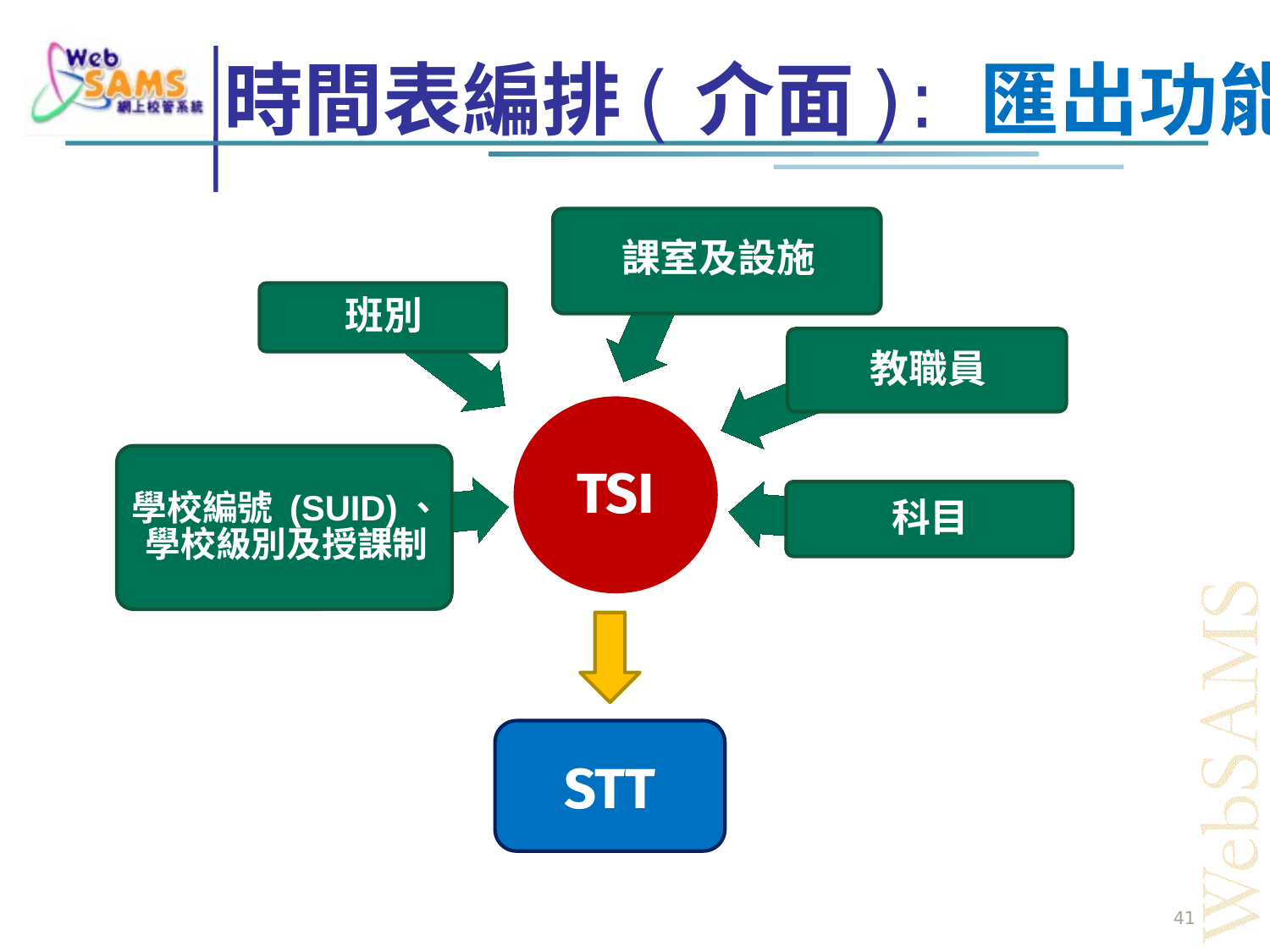

# 時間表編排(介面): 匯出功能
TSI
學校編號 (SUID)、 學校級別及授課制
班別
課室及設施
教職員
科目

STT
41